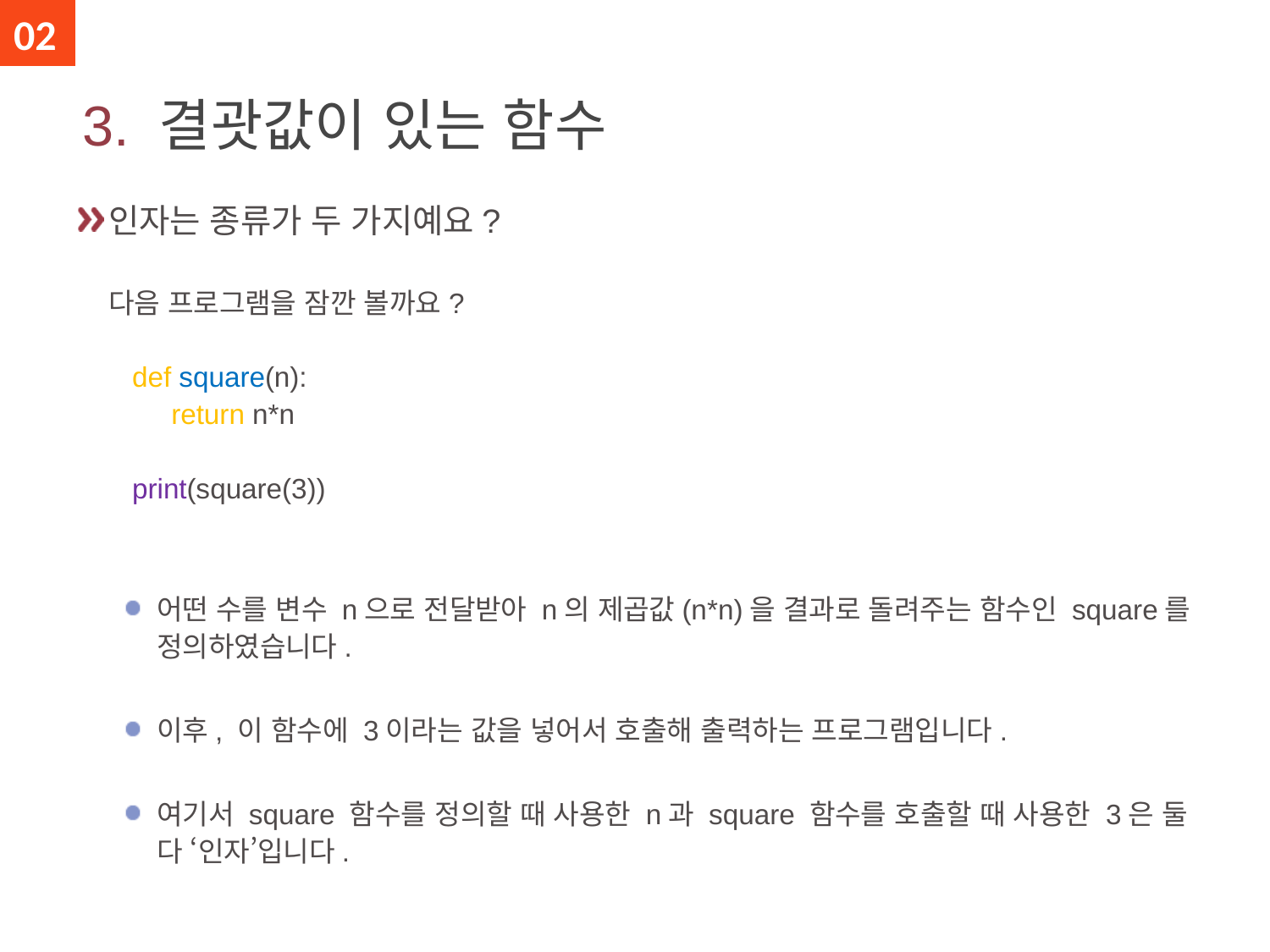

02
# 3. 결괏값이 있는 함수
인자는 종류가 두 가지예요?
다음 프로그램을 잠깐 볼까요?
   def square(n):
        return n*n
   print(square(3))
어떤 수를 변수 n으로 전달받아 n의 제곱값(n*n)을 결과로 돌려주는 함수인 square를 정의하였습니다.

이후, 이 함수에 3이라는 값을 넣어서 호출해 출력하는 프로그램입니다.

여기서 square 함수를 정의할 때 사용한 n과 square 함수를 호출할 때 사용한 3은 둘 다 ‘인자’입니다.